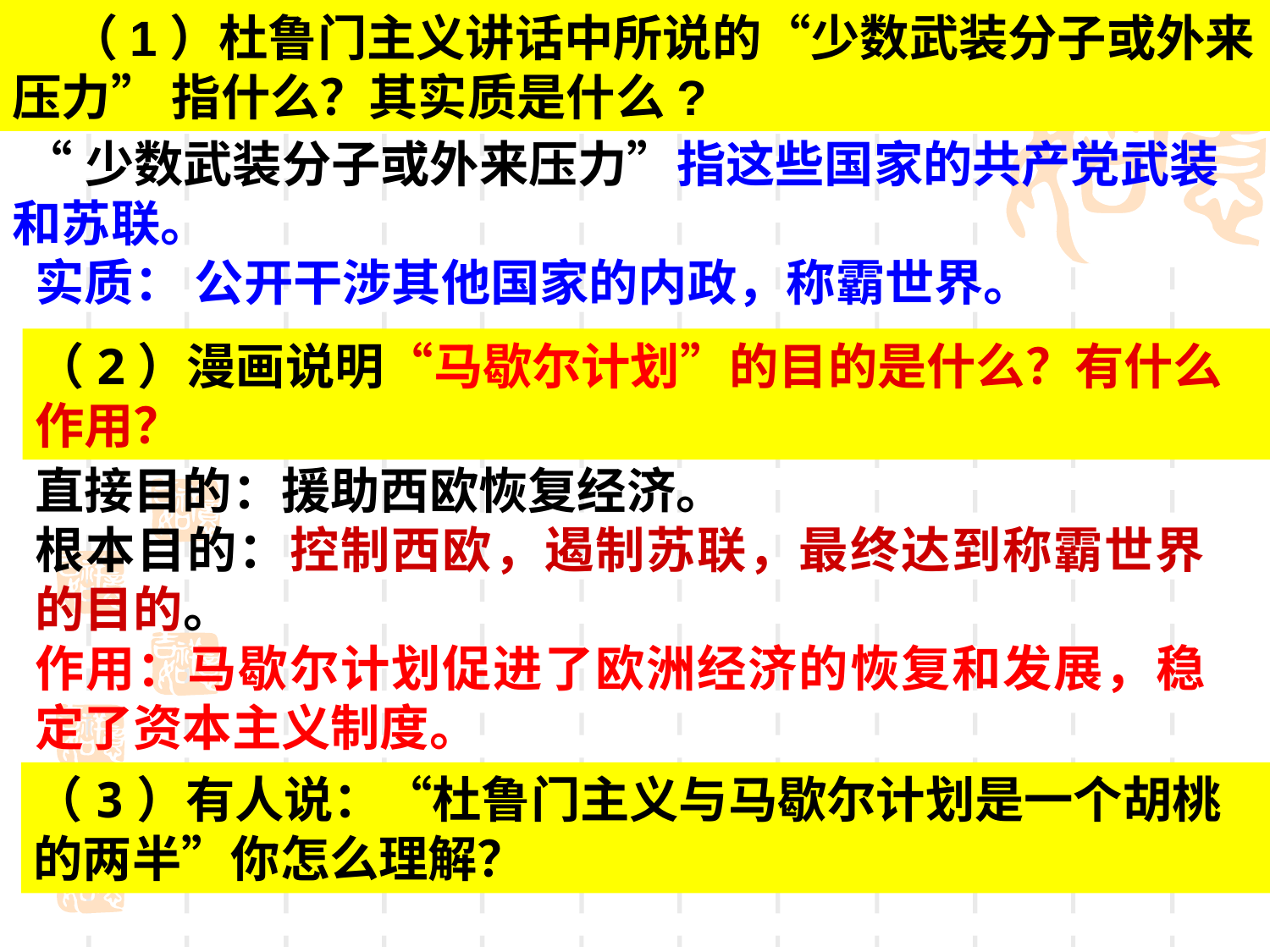

（1）杜鲁门主义讲话中所说的“少数武装分子或外来压力” 指什么？其实质是什么?
 “少数武装分子或外来压力”指这些国家的共产党武装和苏联。
 实质： 公开干涉其他国家的内政，称霸世界。
（2）漫画说明“马歇尔计划”的目的是什么？有什么作用？
直接目的：援助西欧恢复经济。
根本目的：控制西欧，遏制苏联，最终达到称霸世界的目的。
作用：马歇尔计划促进了欧洲经济的恢复和发展，稳定了资本主义制度。

（3）有人说：“杜鲁门主义与马歇尔计划是一个胡桃的两半”你怎么理解？